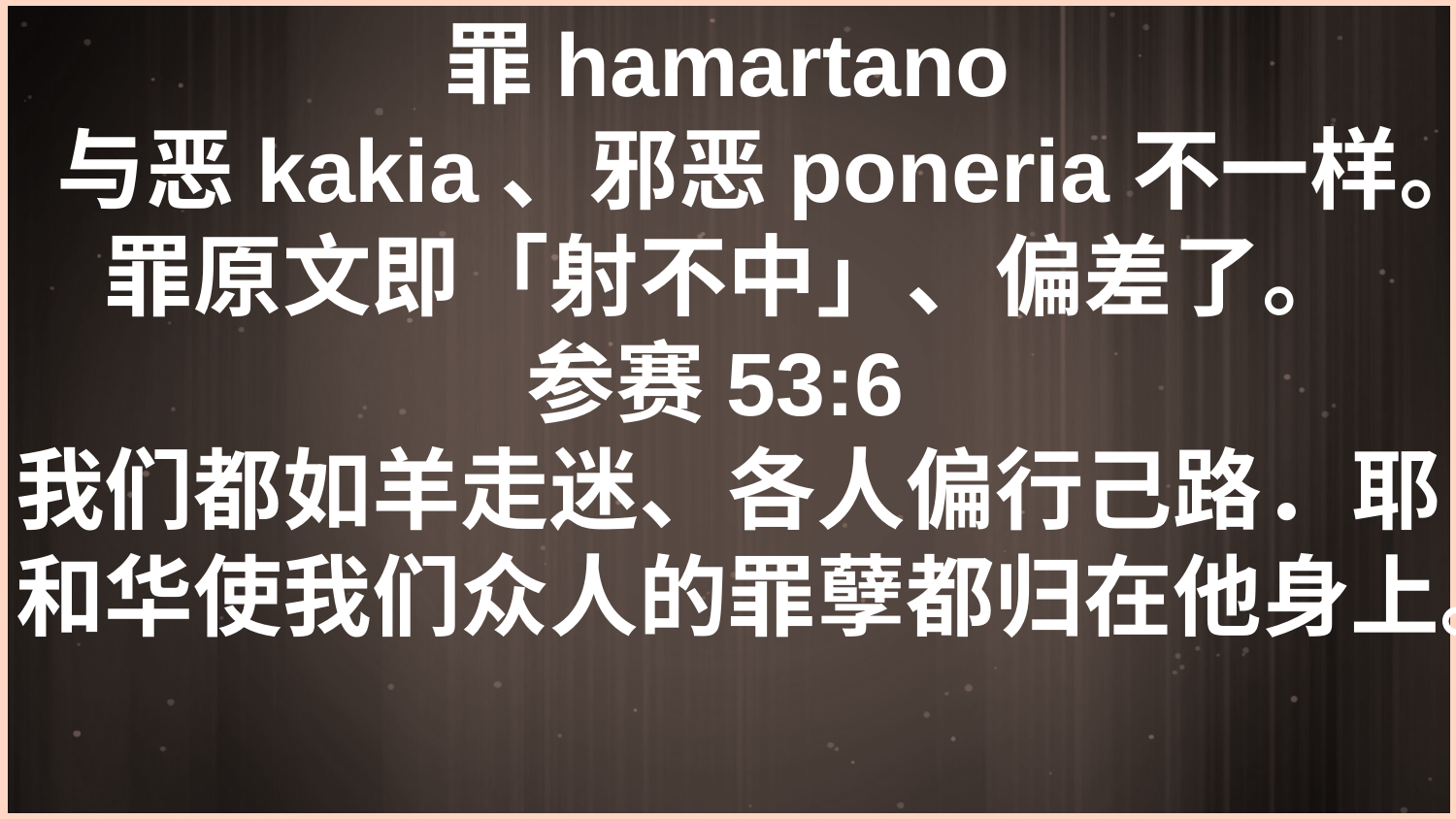

罪hamartano
与恶kakia、邪恶poneria不一样。罪原文即「射不中」、偏差了。
参赛53:6
我们都如羊走迷、各人偏行己路．耶和华使我们众人的罪孽都归在他身上。